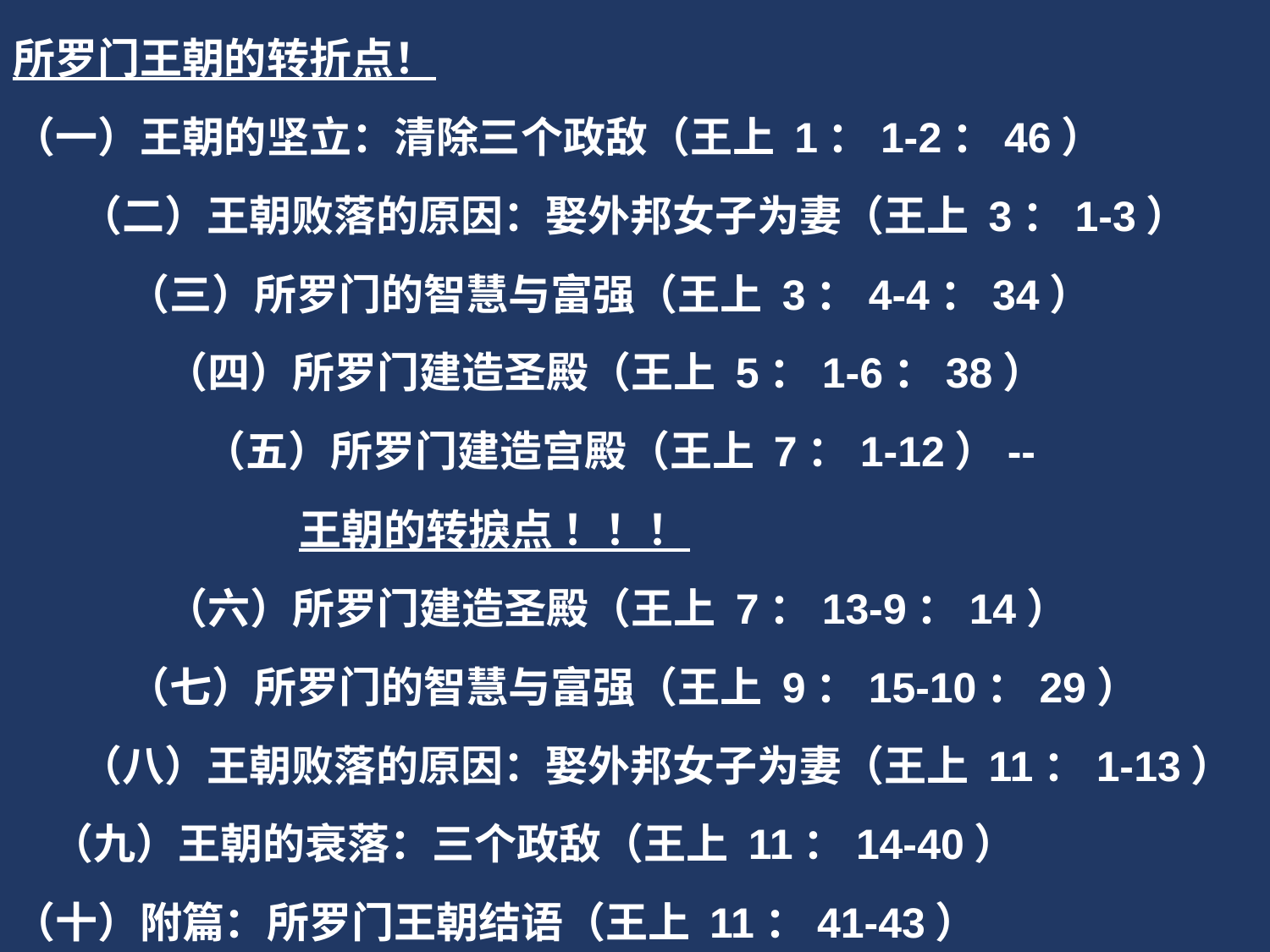

所罗门王朝的转折点！
（一）王朝的坚立：清除三个政敌（王上 1：1-2：46）
      （二）王朝败落的原因：娶外邦女子为妻（王上 3：1-3）
           （三）所罗门的智慧与富强（王上 3：4-4：34）
               （四）所罗门建造圣殿（王上 5：1-6：38）
                   （五）所罗门建造宫殿（王上 7：1-12）--
                             王朝的转捩点 ！！！
               （六）所罗门建造圣殿（王上 7：13-9：14）
           （七）所罗门的智慧与富强（王上 9：15-10：29）
      （八）王朝败落的原因：娶外邦女子为妻（王上 11：1-13）
   （九）王朝的衰落：三个政敌（王上 11：14-40）
（十）附篇：所罗门王朝结语（王上 11：41-43）